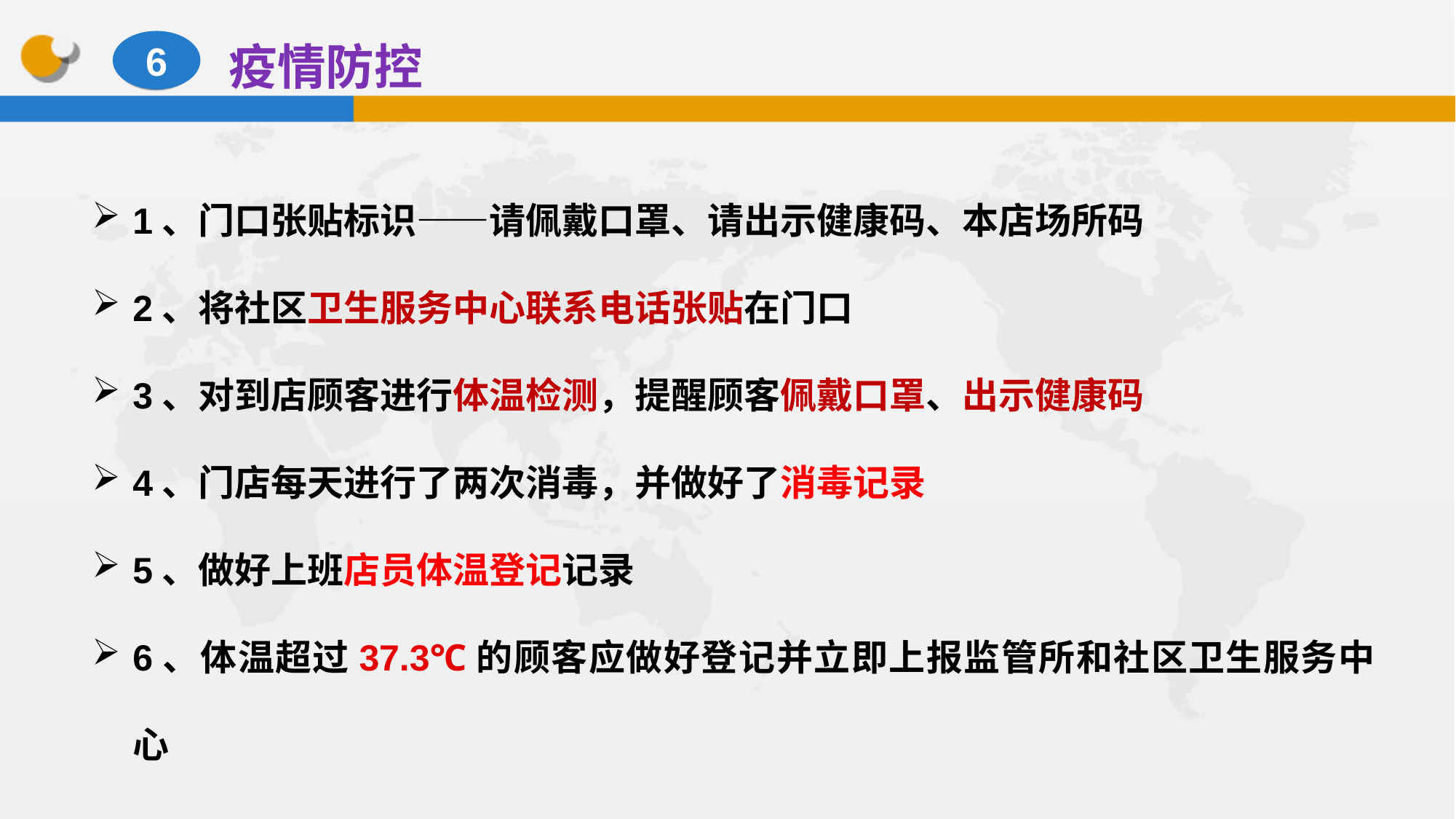

疫情防控
6
1、门口张贴标识——请佩戴口罩、请出示健康码、本店场所码
2、将社区卫生服务中心联系电话张贴在门口
3、对到店顾客进行体温检测，提醒顾客佩戴口罩、出示健康码
4、门店每天进行了两次消毒，并做好了消毒记录
5、做好上班店员体温登记记录
6、体温超过37.3℃的顾客应做好登记并立即上报监管所和社区卫生服务中心

34%